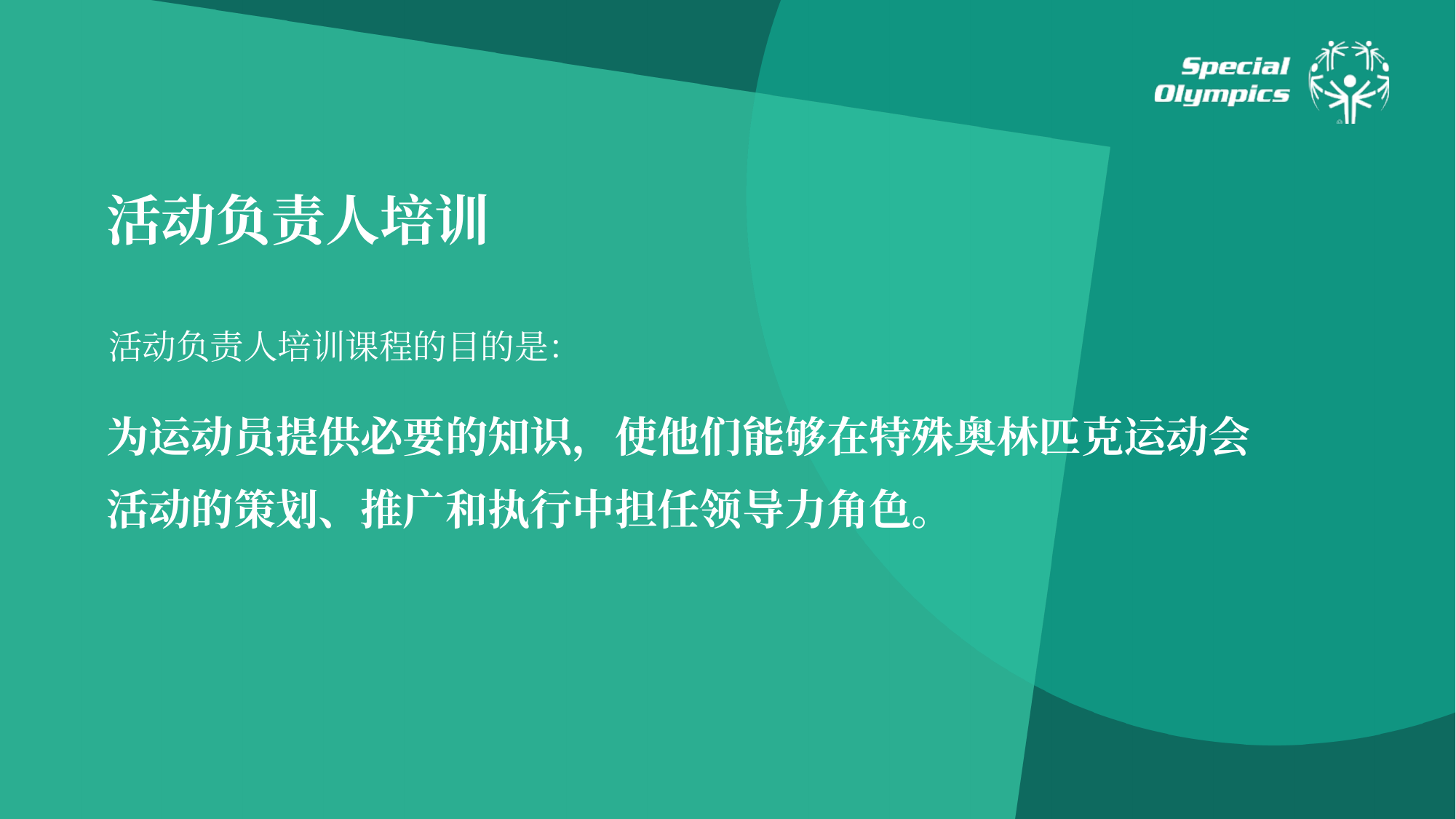

活动负责人培训
活动负责人培训课程的目的是：
为运动员提供必要的知识，使他们能够在特殊奥林匹克运动会活动的策划、推广和执行中担任领导力角色。